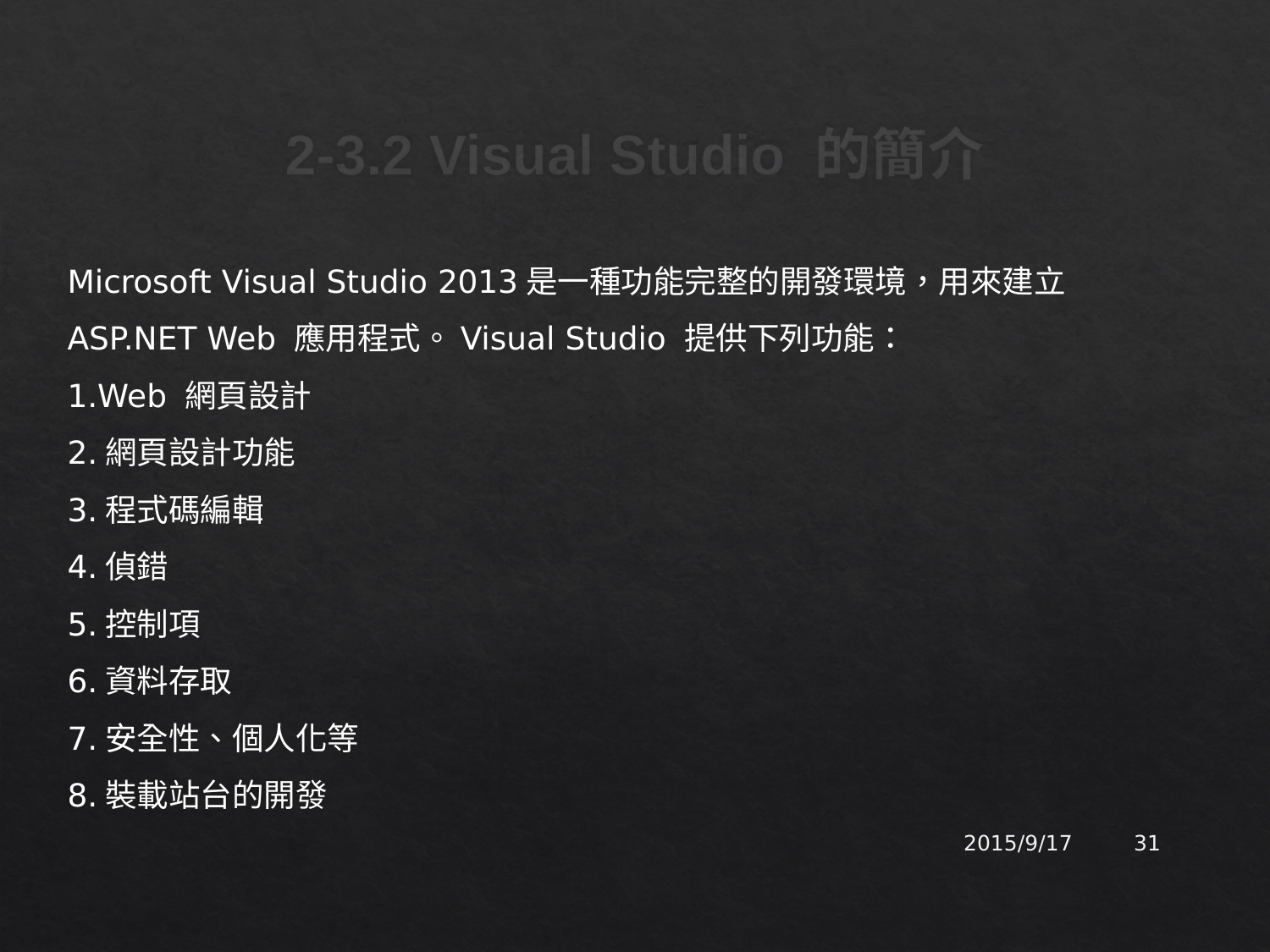

# 2-3.2 Visual Studio 的簡介
Microsoft Visual Studio 2013是一種功能完整的開發環境，用來建立 ASP.NET Web 應用程式。Visual Studio 提供下列功能：
1.Web 網頁設計
2.網頁設計功能
3.程式碼編輯
4.偵錯
5.控制項
6.資料存取
7.安全性、個人化等
8.裝載站台的開發
2015/9/17
31